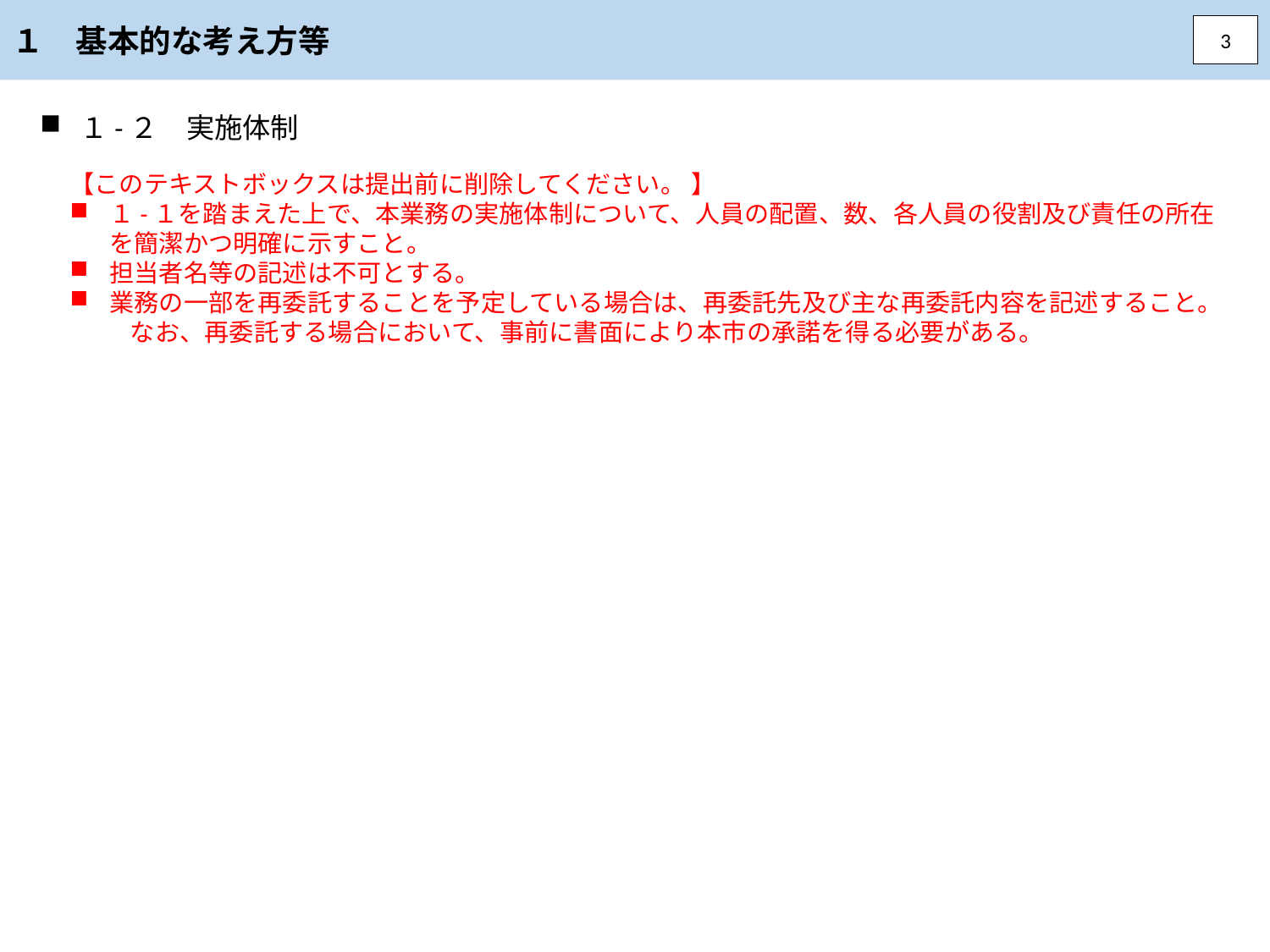

１　基本的な考え方等
3
１-２　実施体制
【このテキストボックスは提出前に削除してください。 】
１-１を踏まえた上で、本業務の実施体制について、人員の配置、数、各人員の役割及び責任の所在を簡潔かつ明確に示すこと。
担当者名等の記述は不可とする。
業務の一部を再委託することを予定している場合は、再委託先及び主な再委託内容を記述すること。
　　  なお、再委託する場合において、事前に書面により本市の承諾を得る必要がある。